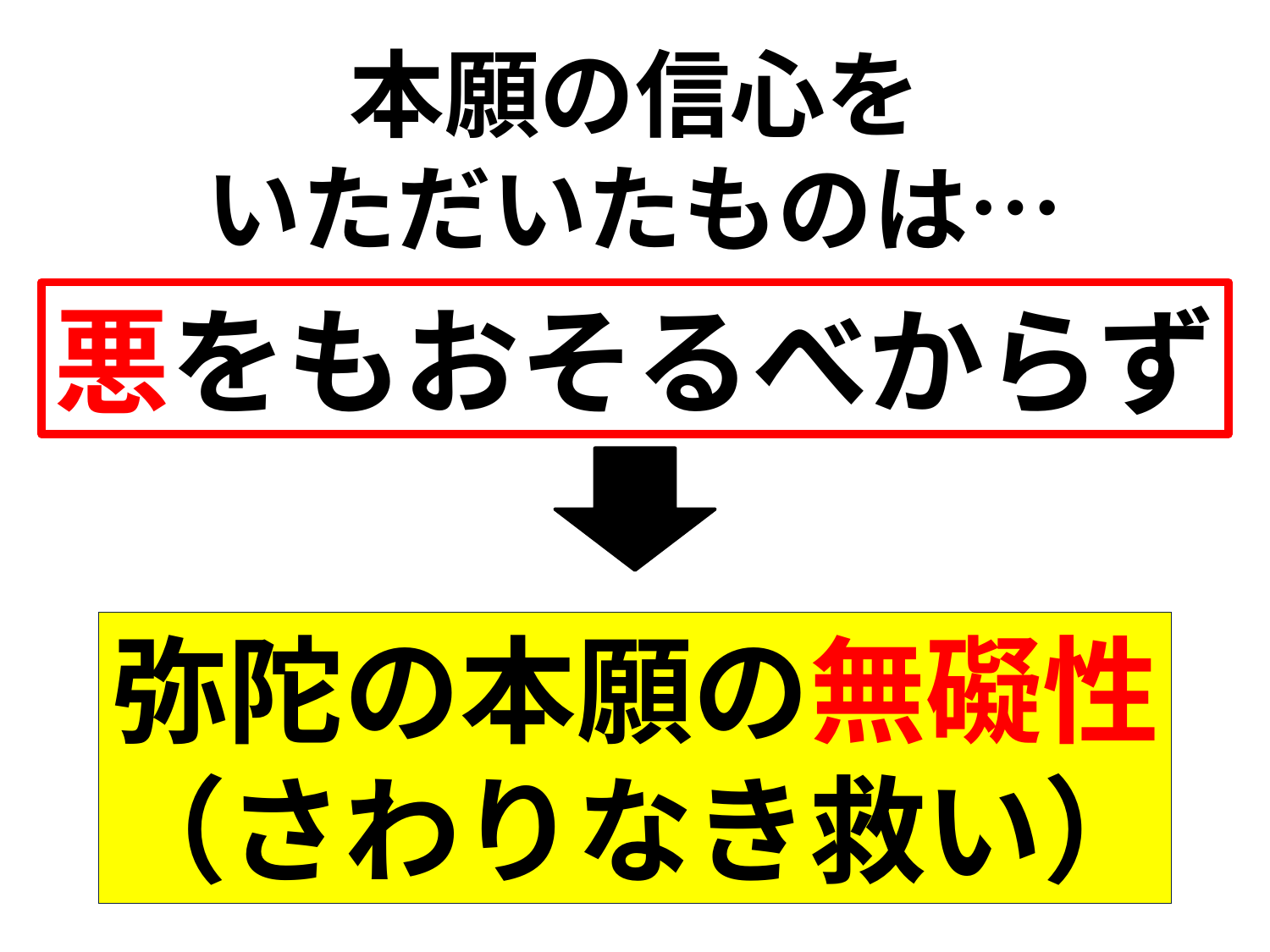

本願の信心を
いただいたものは…
悪をもおそるべからず

弥陀の本願の無礙性
（さわりなき救い）